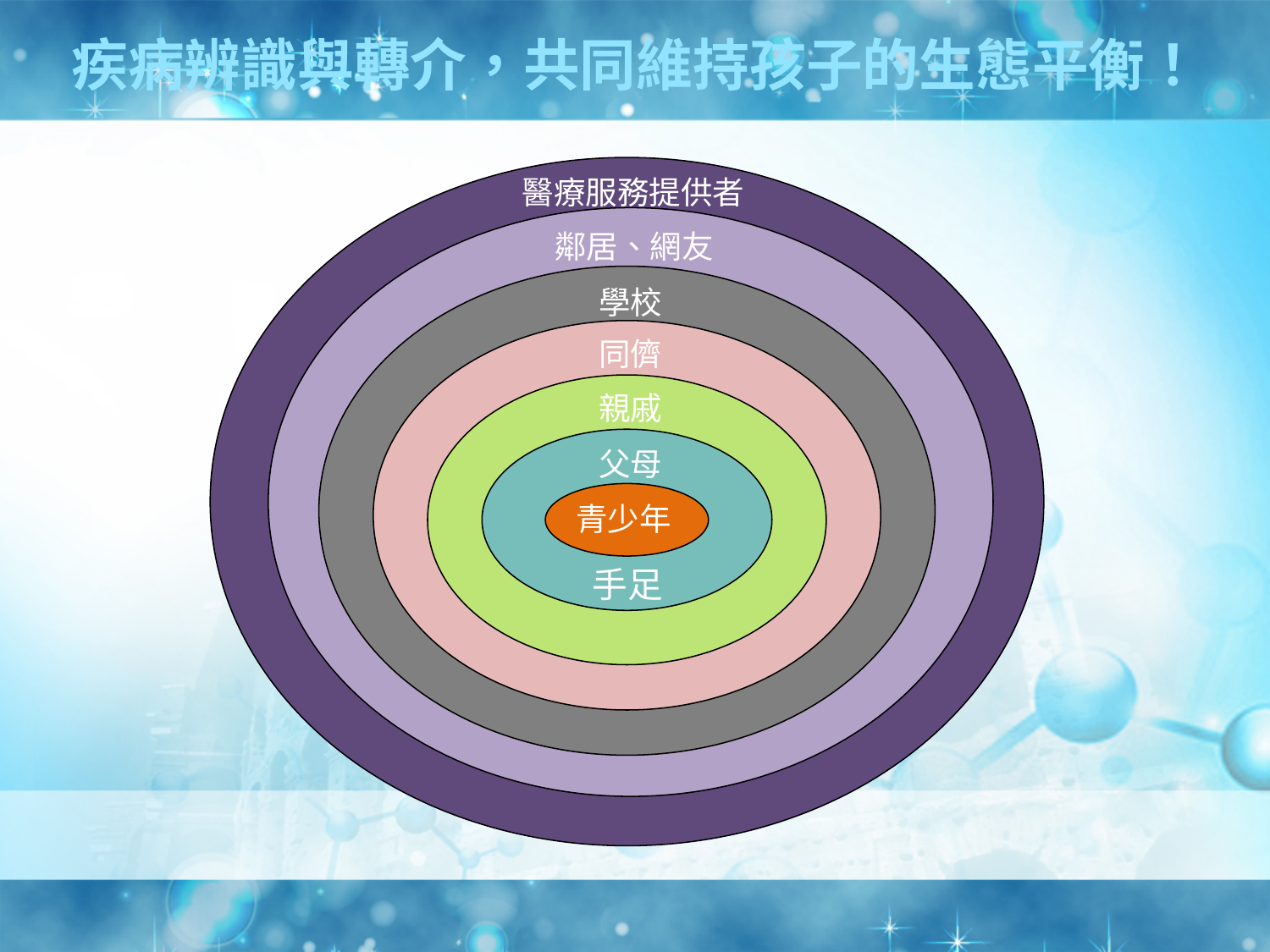

疾病辨識與轉介，共同維持孩子的生態平衡！

醫療服務提供者

鄰居、網友

學校

同儕

親戚

父母

青少年
手足